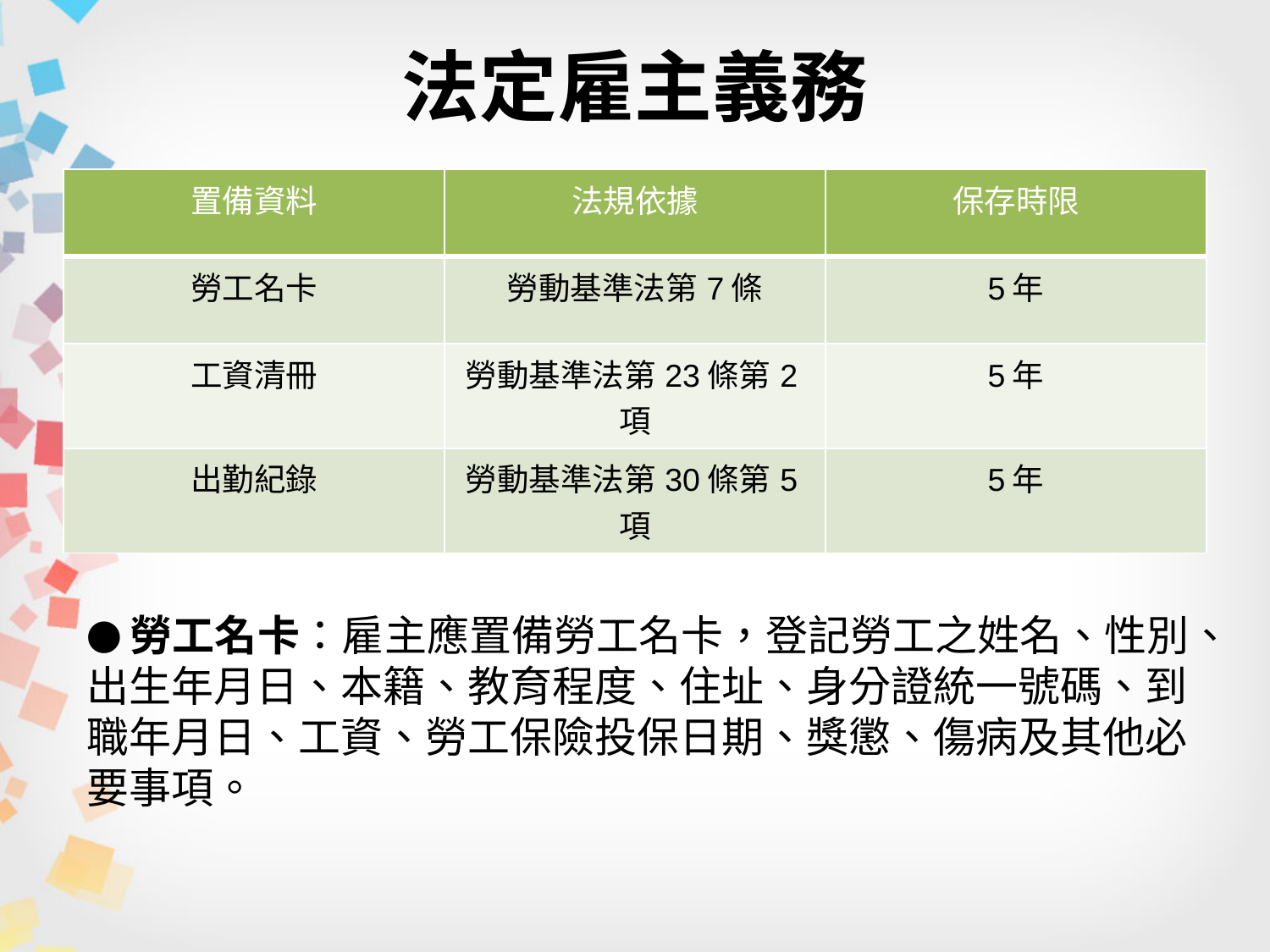

# 法定雇主義務
| 置備資料 | 法規依據 | 保存時限 |
| --- | --- | --- |
| 勞工名卡 | 勞動基準法第7條 | 5年 |
| 工資清冊 | 勞動基準法第23條第2項 | 5年 |
| 出勤紀錄 | 勞動基準法第30條第5項 | 5年 |
●勞工名卡：雇主應置備勞工名卡，登記勞工之姓名、性別、出生年月日、本籍、教育程度、住址、身分證統一號碼、到職年月日、工資、勞工保險投保日期、獎懲、傷病及其他必要事項。